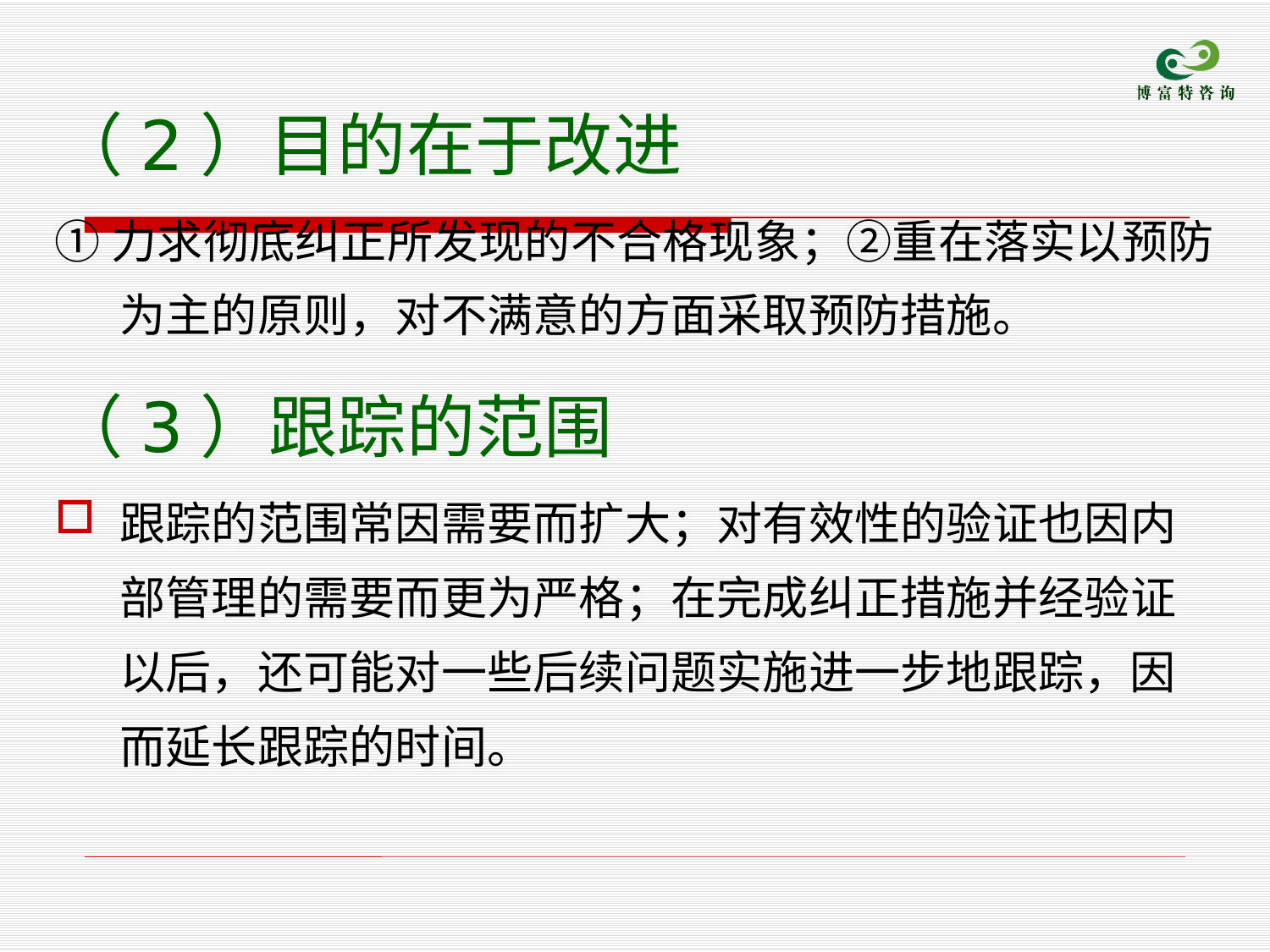

（2）目的在于改进
①力求彻底纠正所发现的不合格现象；②重在落实以预防为主的原则，对不满意的方面采取预防措施。
（3）跟踪的范围
跟踪的范围常因需要而扩大；对有效性的验证也因内部管理的需要而更为严格；在完成纠正措施并经验证以后，还可能对一些后续问题实施进一步地跟踪，因而延长跟踪的时间。

775